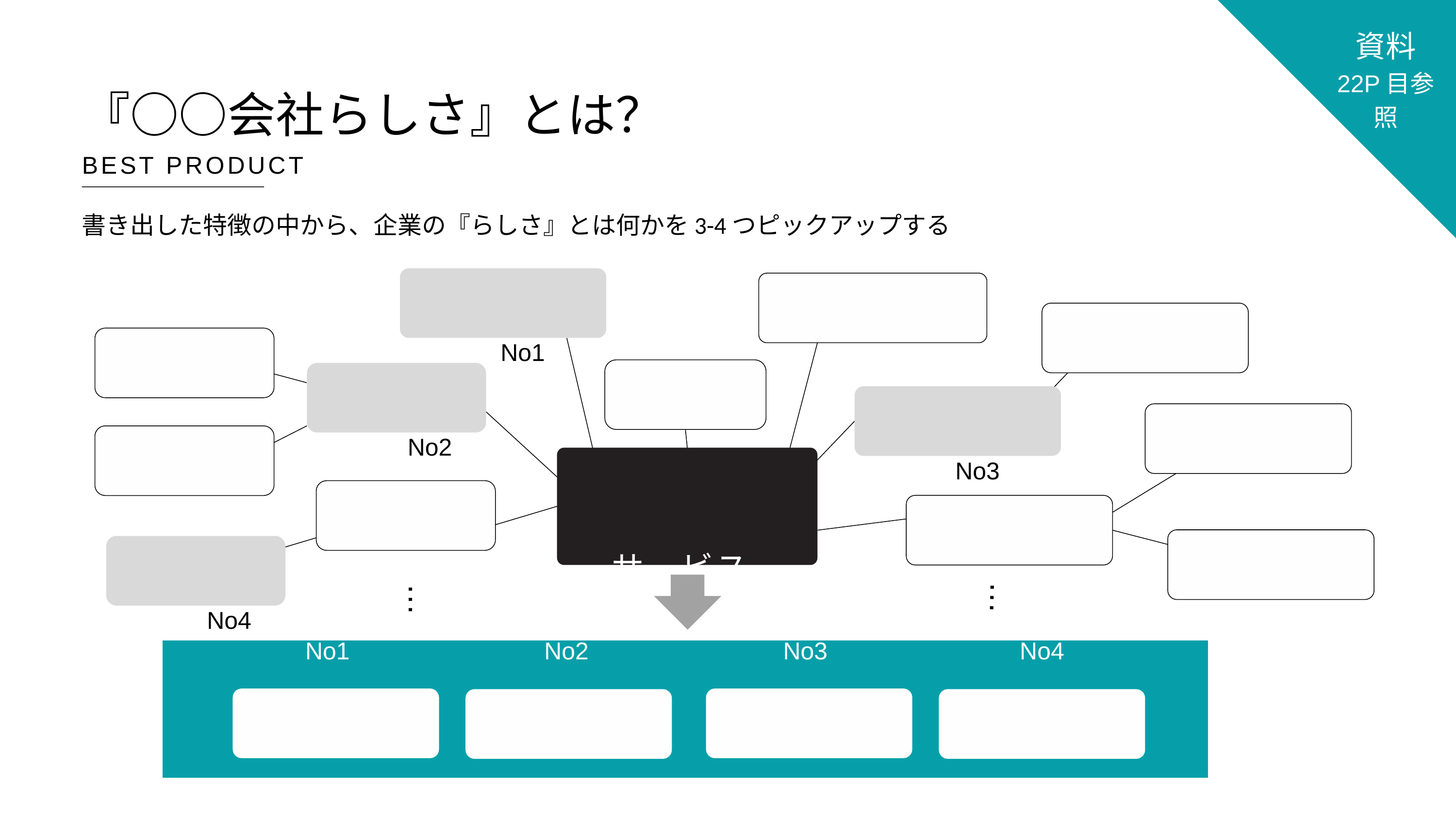

資料
22P目参照
『○○会社らしさ』とは？
BEST PRODUCT

書き出した特徴の中から、企業の『らしさ』とは何かを3-4つピックアップする

No1

No2

No3

サービス

No4

…
…
No1
No2
No3
No4